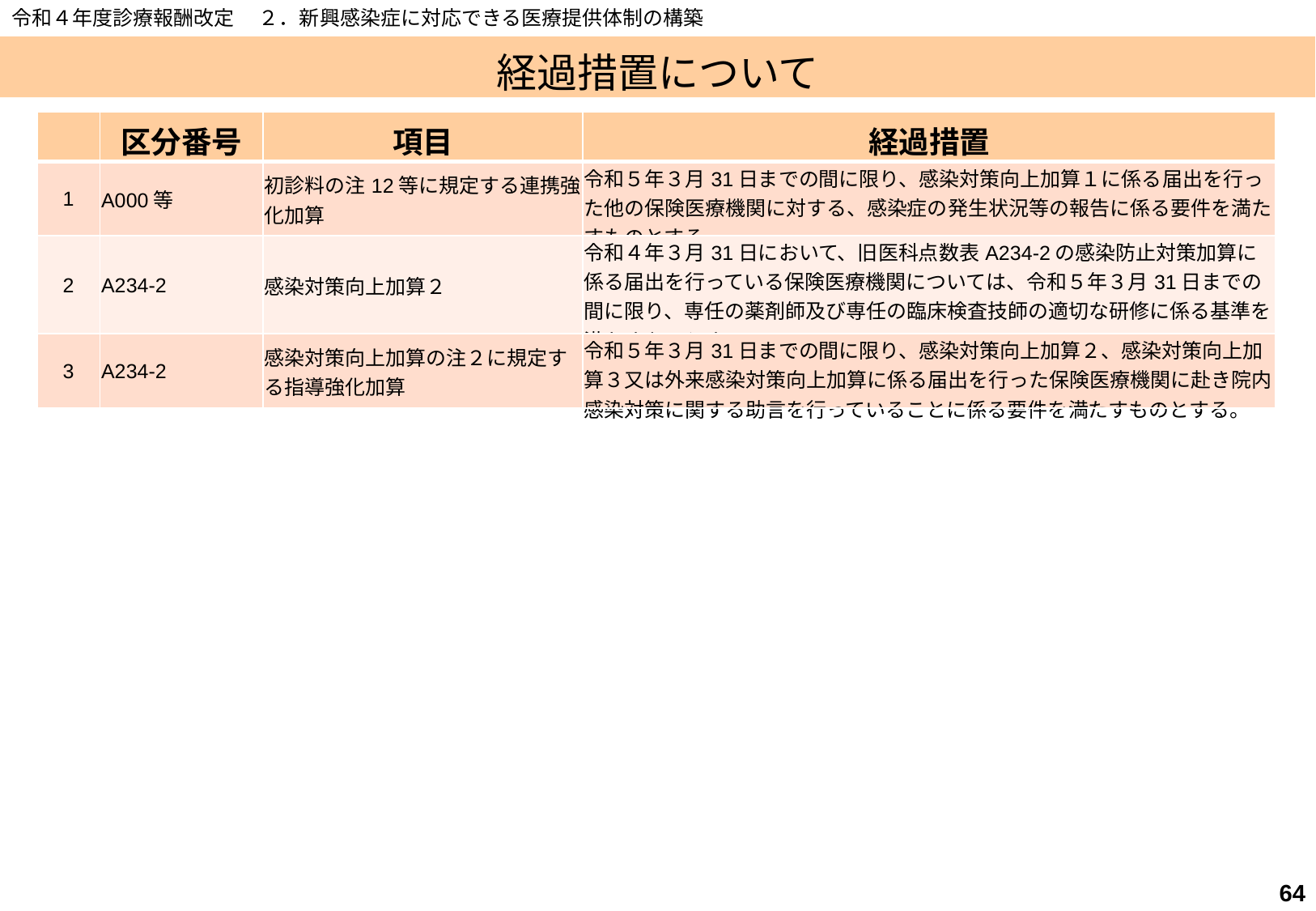

令和４年度診療報酬改定　 ２．新興感染症に対応できる医療提供体制の構築
# 経過措置について
|  | 区分番号 | 項目 | 経過措置 |
| --- | --- | --- | --- |
| 1 | A000等 | 初診料の注12等に規定する連携強化加算 | 令和５年３月31日までの間に限り、感染対策向上加算１に係る届出を行った他の保険医療機関に対する、感染症の発生状況等の報告に係る要件を満たすものとする。 |
| 2 | A234-2 | 感染対策向上加算２ | 令和４年３月31日において、旧医科点数表A234-2の感染防止対策加算に係る届出を行っている保険医療機関については、令和５年３月31日までの間に限り、専任の薬剤師及び専任の臨床検査技師の適切な研修に係る基準を満たすものとする。 |
| 3 | A234-2 | 感染対策向上加算の注２に規定する指導強化加算 | 令和５年３月31日までの間に限り、感染対策向上加算２、感染対策向上加算３又は外来感染対策向上加算に係る届出を行った保険医療機関に赴き院内感染対策に関する助言を行っていることに係る要件を満たすものとする。 |